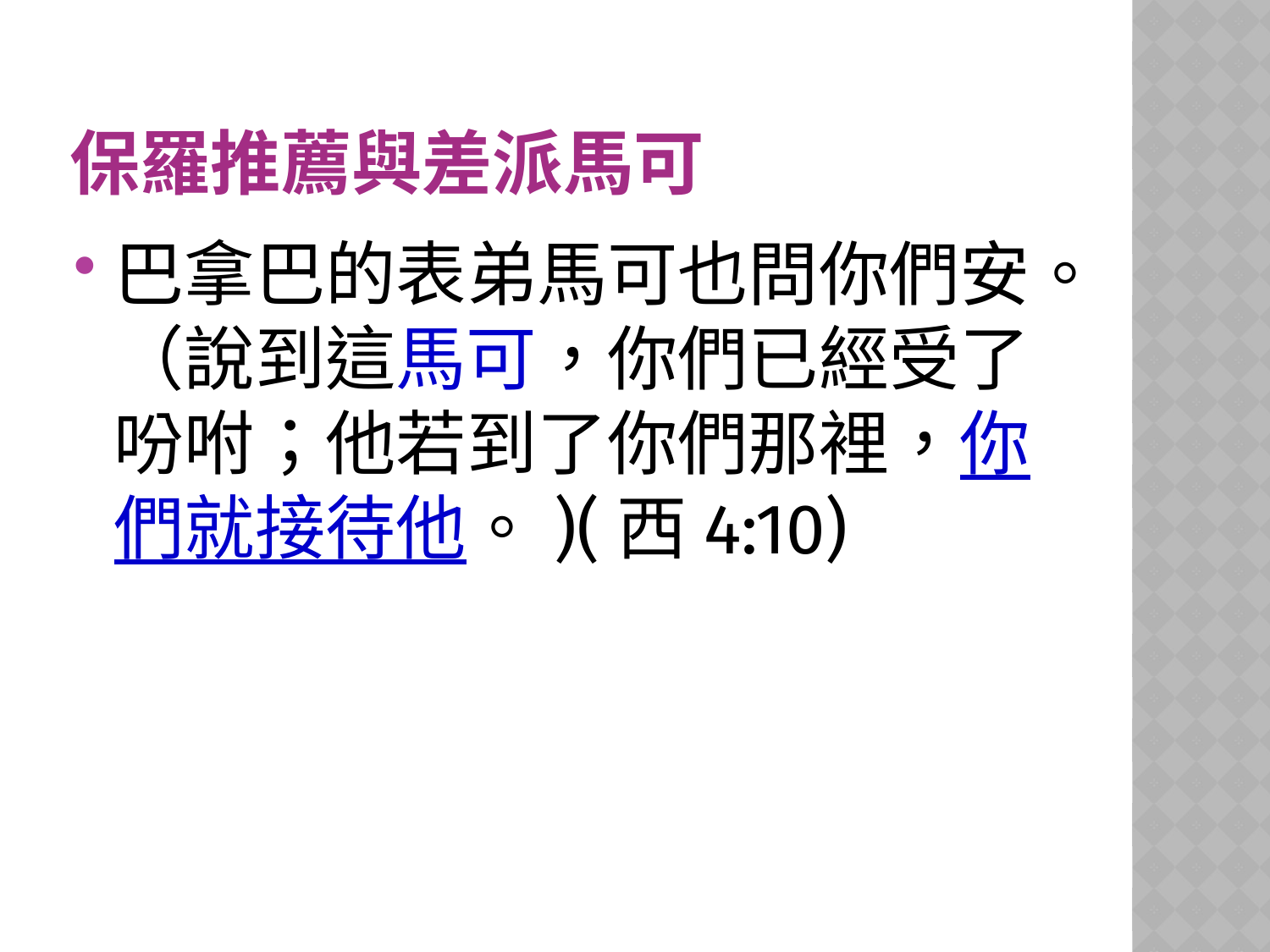

# 保羅推薦與差派馬可
巴拿巴的表弟馬可也問你們安。（說到這馬可，你們已經受了吩咐；他若到了你們那裡，你們就接待他。)(西4:10)